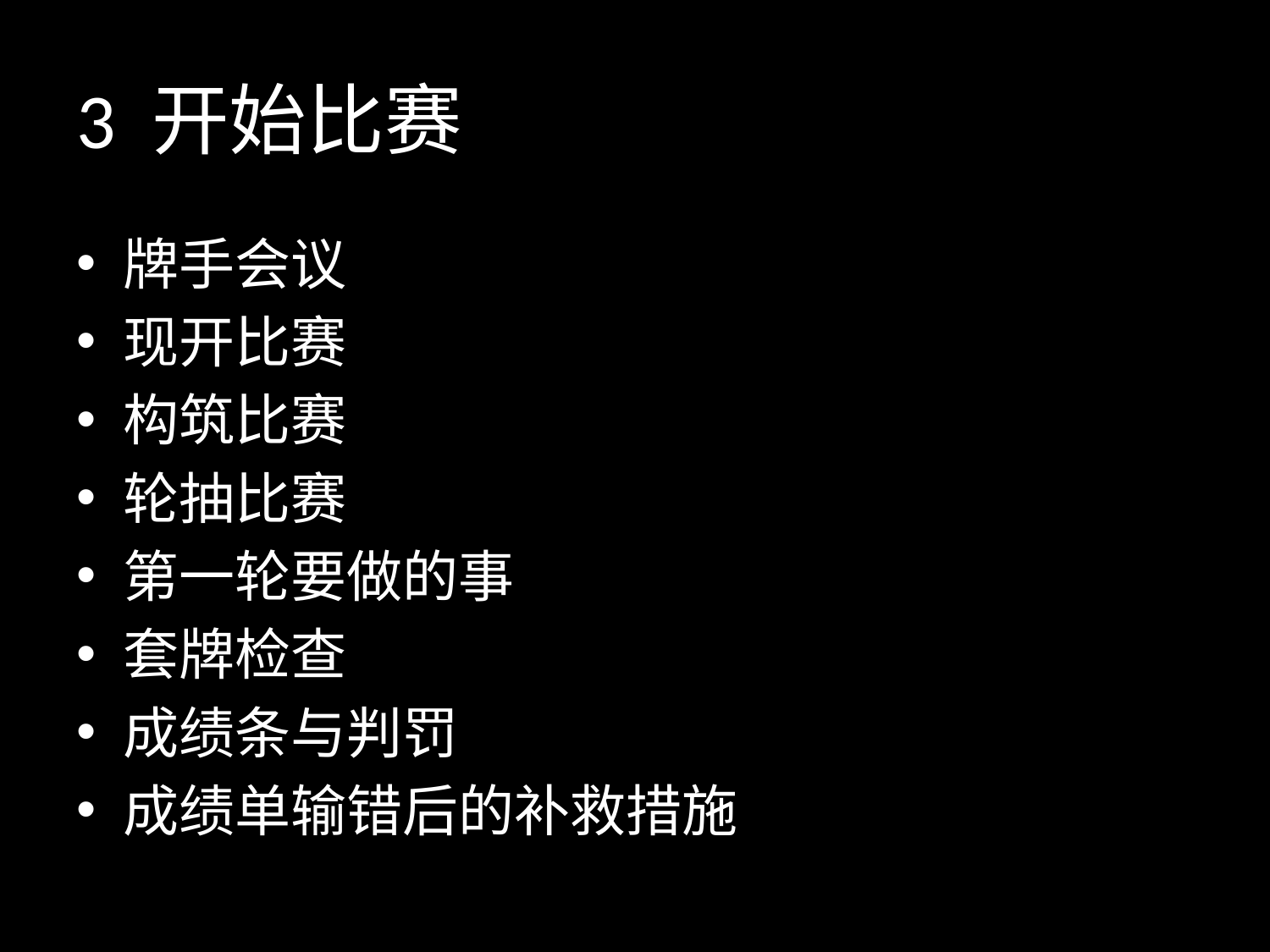

# 3 开始比赛
牌手会议
现开比赛
构筑比赛
轮抽比赛
第一轮要做的事
套牌检查
成绩条与判罚
成绩单输错后的补救措施